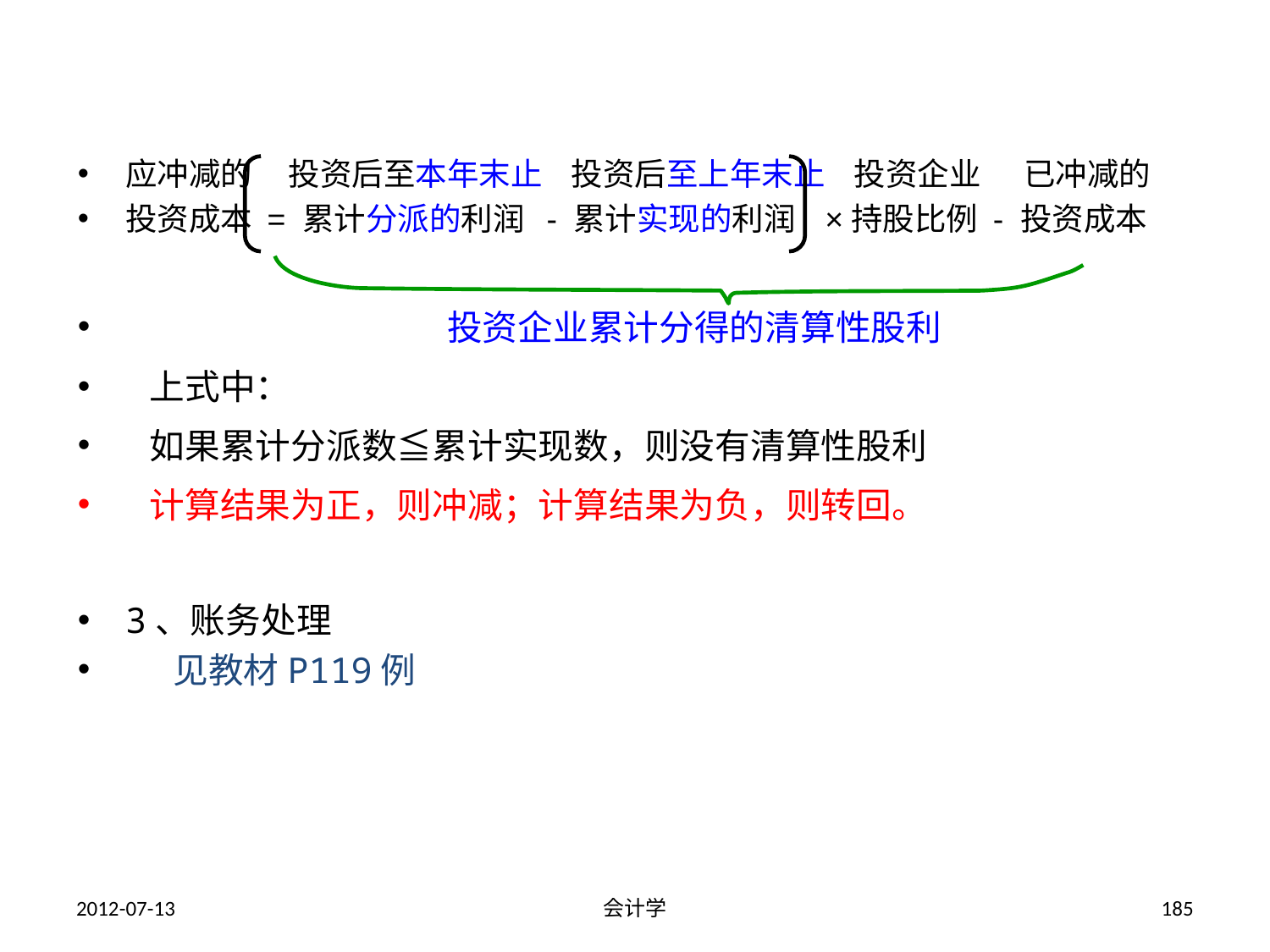

应冲减的     投资后至本年末止    投资后至上年末止    投资企业      已冲减的
投资成本 = 累计分派的利润  - 累计实现的利润   ×持股比例 - 投资成本

                                        投资企业累计分得的清算性股利
  上式中：
  如果累计分派数≦累计实现数，则没有清算性股利
  计算结果为正，则冲减；计算结果为负，则转回。

3、账务处理
     见教材P119例

2012-07-13
会计学
185